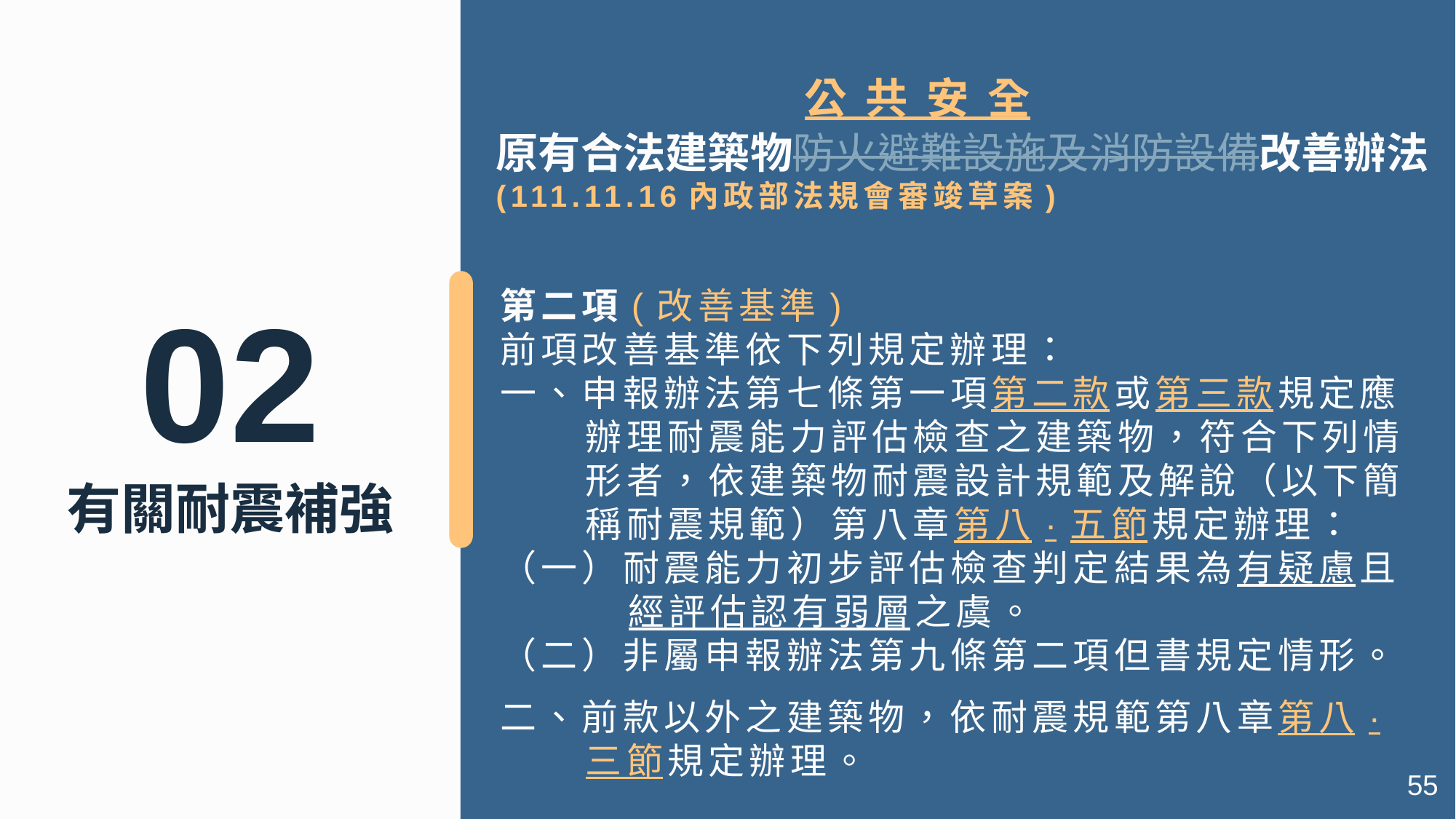

公 共 安 全
# 原有合法建築物防火避難設施及消防設備改善辦法 (111.11.16內政部法規會審竣草案)
第二項(改善基準)
前項改善基準依下列規定辦理：
一、申報辦法第七條第一項第二款或第三款規定應辦理耐震能力評估檢查之建築物，符合下列情形者，依建築物耐震設計規範及解說（以下簡稱耐震規範）第八章第八·五節規定辦理：
（一）耐震能力初步評估檢查判定結果為有疑慮且經評估認有弱層之虞。
（二）非屬申報辦法第九條第二項但書規定情形。
二、前款以外之建築物，依耐震規範第八章第八·三節規定辦理。
02
有關耐震補強
55